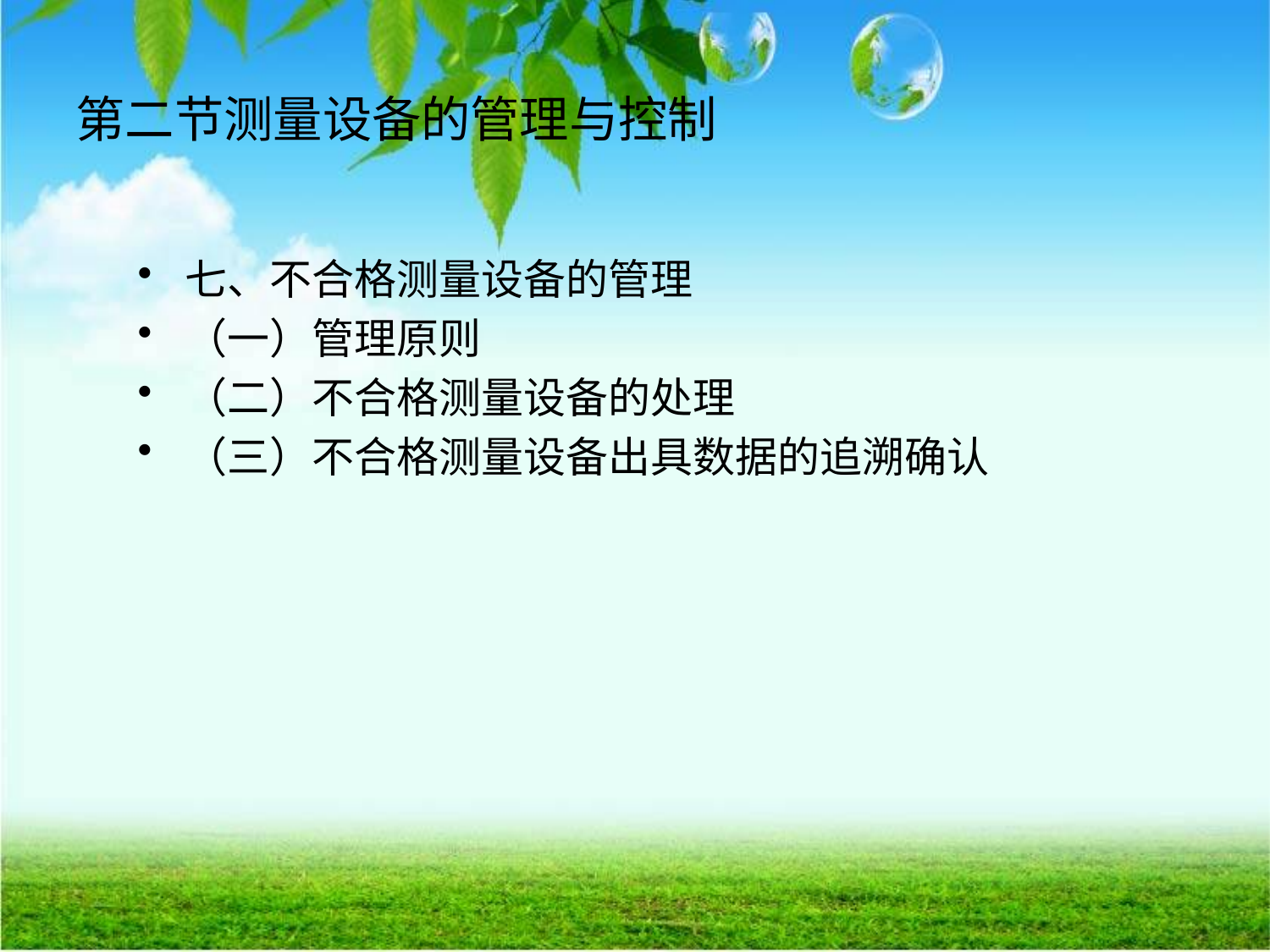

# 第二节测量设备的管理与控制
七、不合格测量设备的管理
（一）管理原则
（二）不合格测量设备的处理
（三）不合格测量设备出具数据的追溯确认